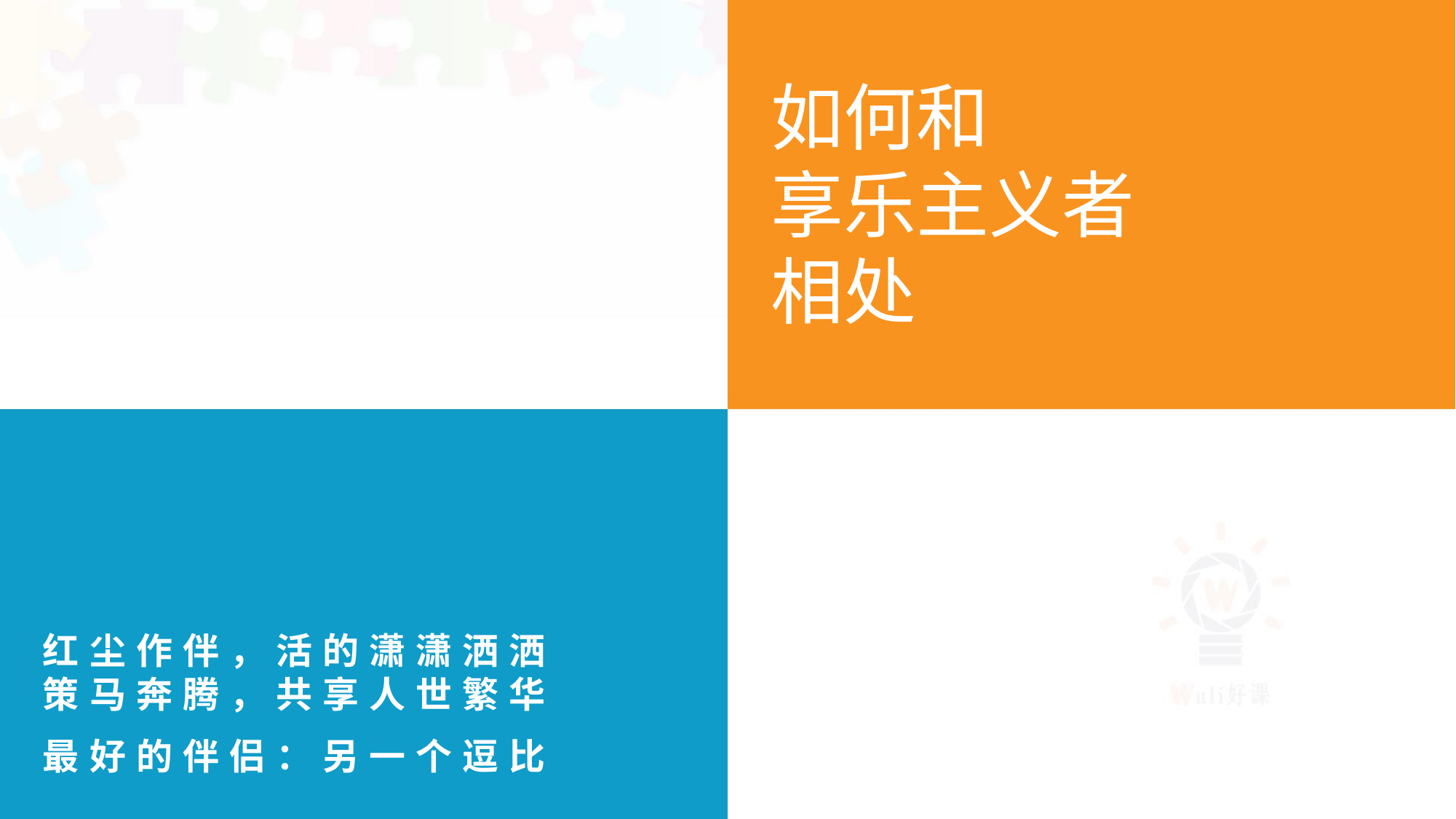

如何和
享乐主义者
相处
红 尘 作 伴 ， 活 的 潇 潇 洒 洒
策 马 奔 腾 ， 共 享 人 世 繁 华
最 好 的 伴 侣 ： 另 一 个 逗 比